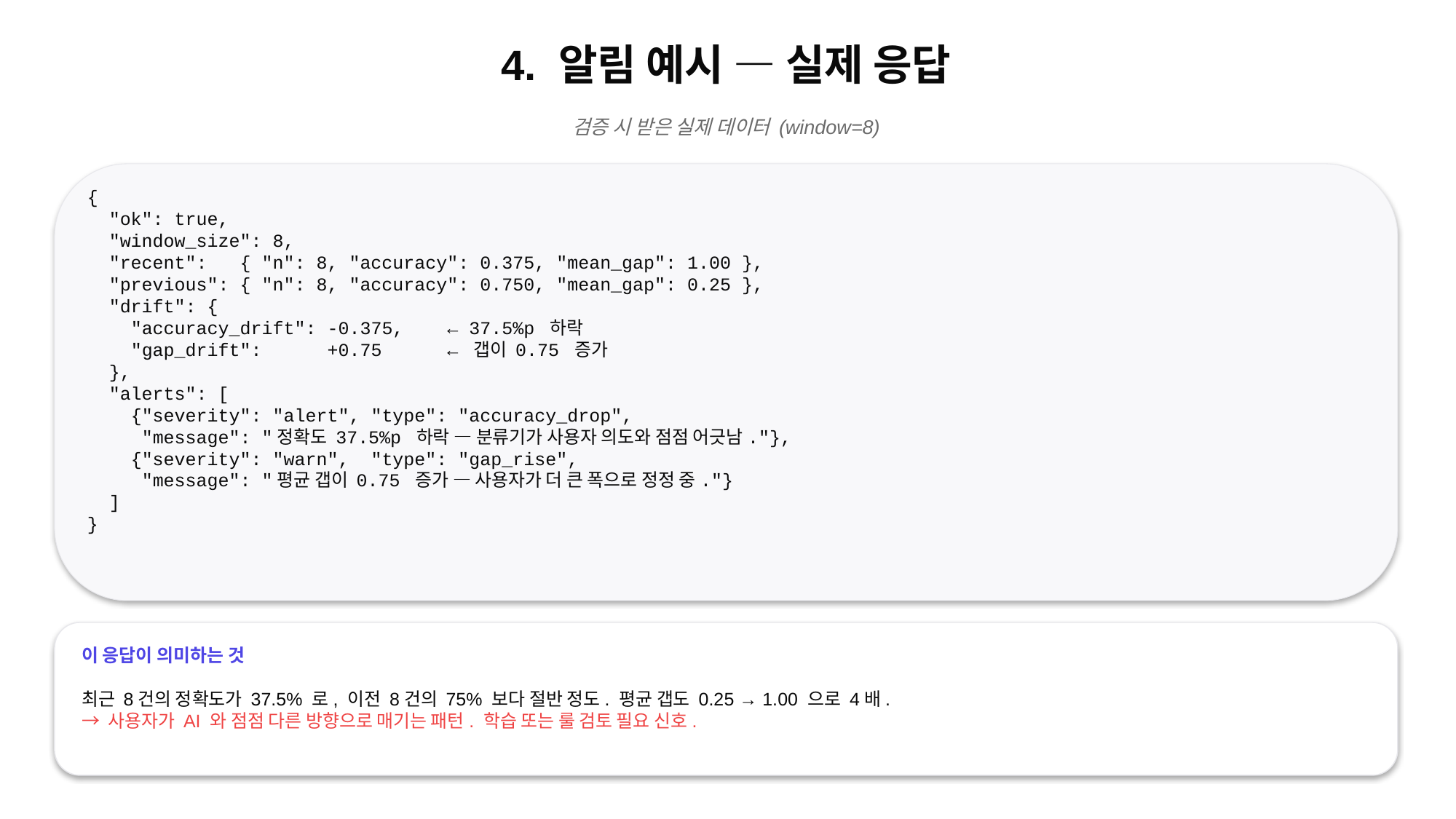

4. 알림 예시 — 실제 응답
검증 시 받은 실제 데이터 (window=8)

{
  "ok": true,
  "window_size": 8,
  "recent":   { "n": 8, "accuracy": 0.375, "mean_gap": 1.00 },
  "previous": { "n": 8, "accuracy": 0.750, "mean_gap": 0.25 },
  "drift": {
    "accuracy_drift": -0.375,    ← 37.5%p 하락
    "gap_drift":      +0.75      ← 갭이 0.75 증가
  },
  "alerts": [
    {"severity": "alert", "type": "accuracy_drop",
     "message": "정확도 37.5%p 하락 — 분류기가 사용자 의도와 점점 어긋남."},
    {"severity": "warn",  "type": "gap_rise",
     "message": "평균 갭이 0.75 증가 — 사용자가 더 큰 폭으로 정정 중."}
  ]
}

이 응답이 의미하는 것

최근 8건의 정확도가 37.5% 로, 이전 8건의 75% 보다 절반 정도. 평균 갭도 0.25 → 1.00 으로 4배.
→ 사용자가 AI 와 점점 다른 방향으로 매기는 패턴. 학습 또는 룰 검토 필요 신호.